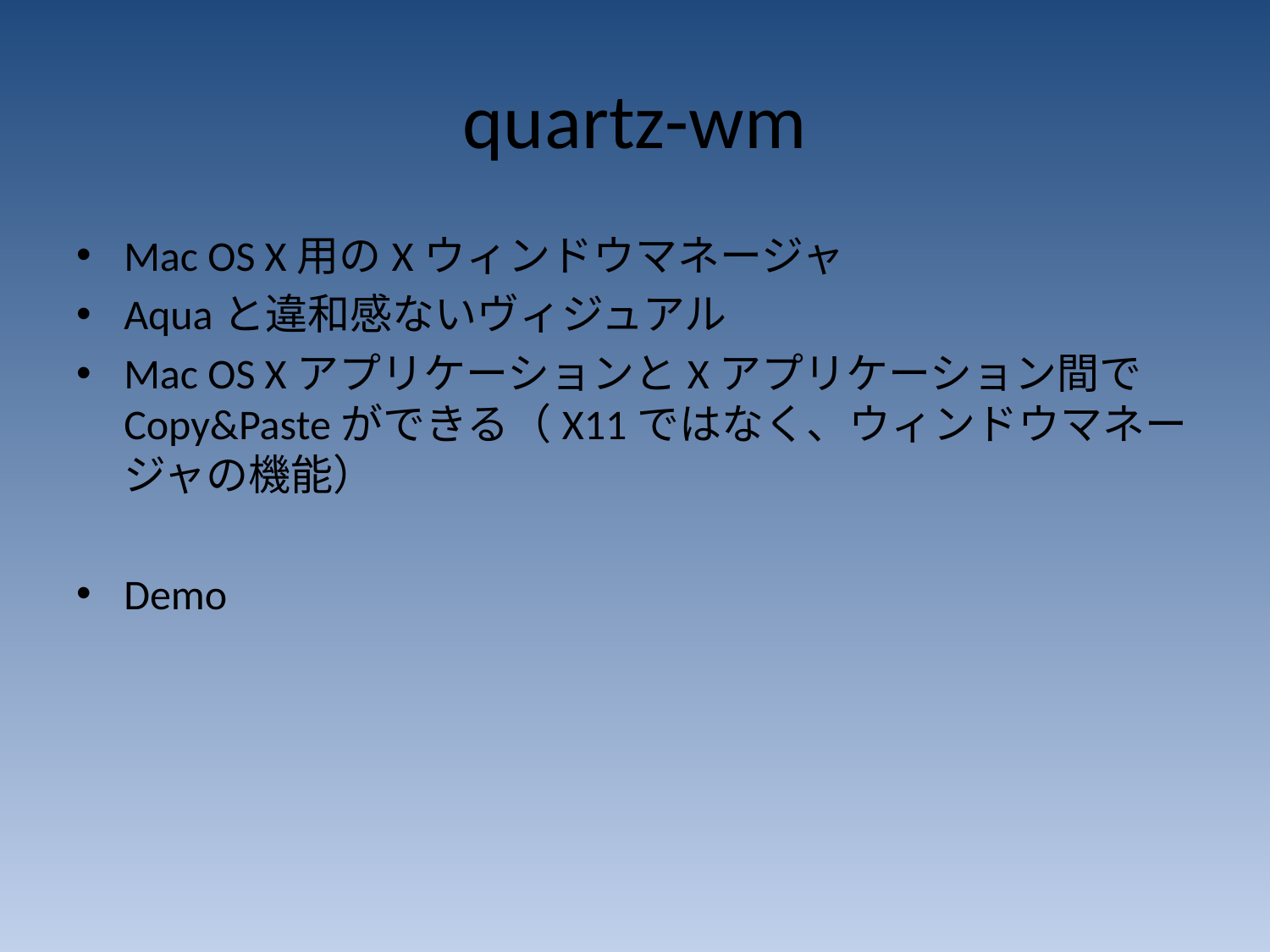

# quartz-wm
Mac OS X用のXウィンドウマネージャ
Aquaと違和感ないヴィジュアル
Mac OS XアプリケーションとXアプリケーション間でCopy&Pasteができる（X11ではなく、ウィンドウマネージャの機能）

Demo